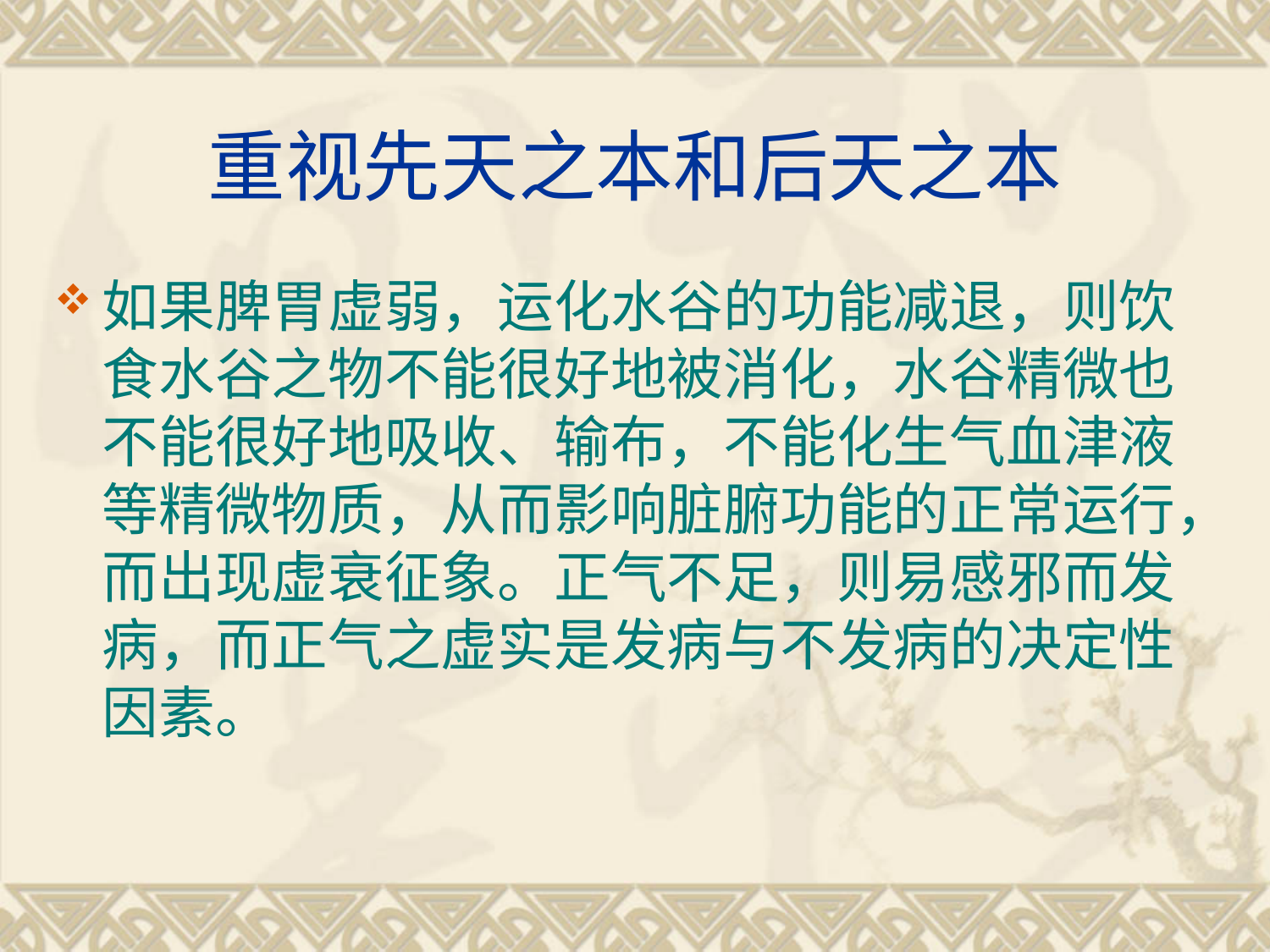

# 重视先天之本和后天之本
如果脾胃虚弱，运化水谷的功能减退，则饮食水谷之物不能很好地被消化，水谷精微也不能很好地吸收、输布，不能化生气血津液等精微物质，从而影响脏腑功能的正常运行，而出现虚衰征象。正气不足，则易感邪而发病，而正气之虚实是发病与不发病的决定性因素。